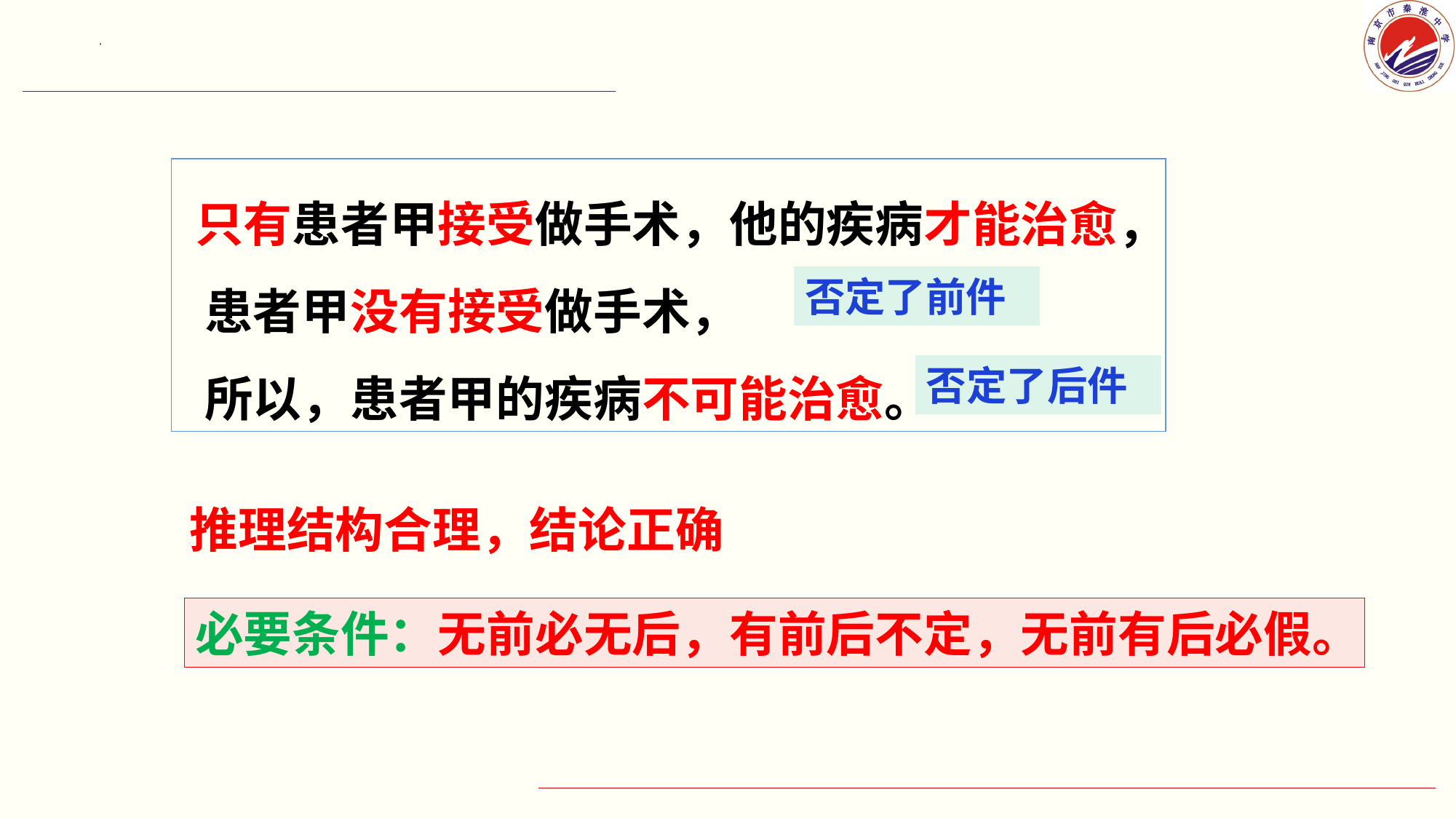

只有患者甲接受做手术，他的疾病才能治愈，
 患者甲没有接受做手术，
 所以，患者甲的疾病不可能治愈。
否定了前件
否定了后件
推理结构合理，结论正确
必要条件：无前必无后，有前后不定，无前有后必假。